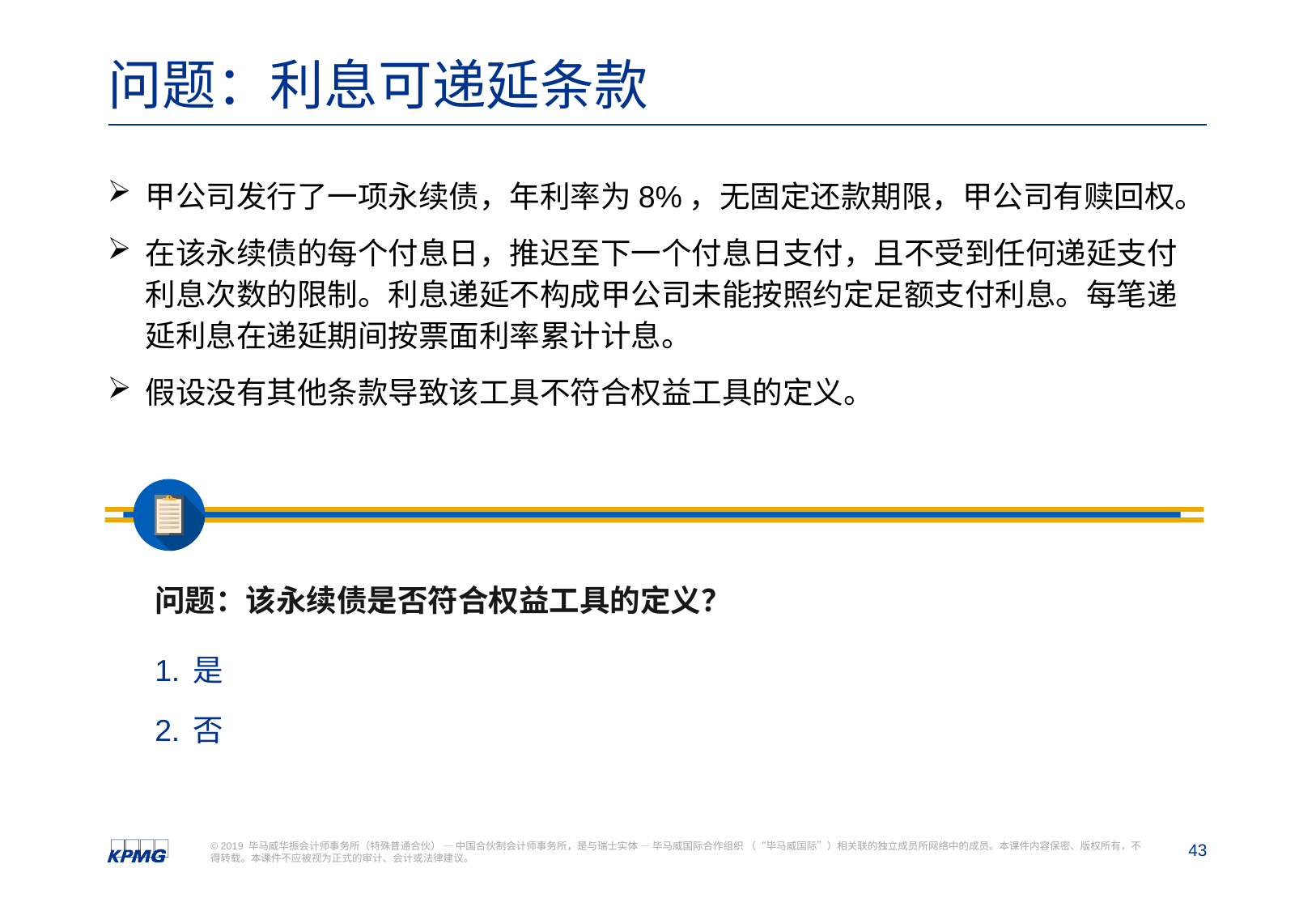

# 问题：利息可递延条款
甲公司发行了一项永续债，年利率为8%，无固定还款期限，甲公司有赎回权。
在该永续债的每个付息日，推迟至下一个付息日支付，且不受到任何递延支付利息次数的限制。利息递延不构成甲公司未能按照约定足额支付利息。每笔递延利息在递延期间按票面利率累计计息。
假设没有其他条款导致该工具不符合权益工具的定义。

问题：该永续债是否符合权益工具的定义？

是
否